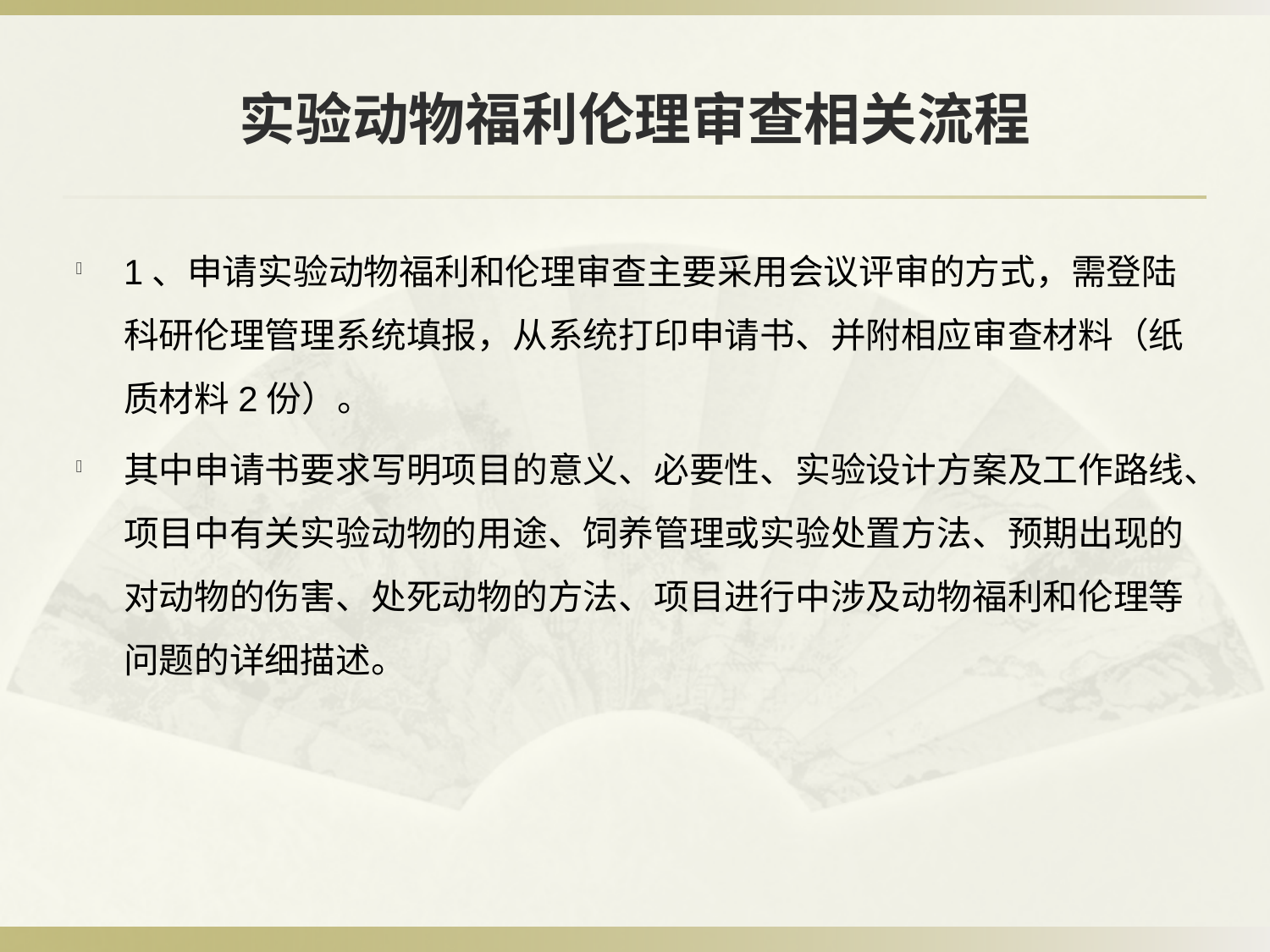

# 实验动物福利伦理审查相关流程
1、申请实验动物福利和伦理审查主要采用会议评审的方式，需登陆科研伦理管理系统填报，从系统打印申请书、并附相应审查材料（纸质材料2份）。
其中申请书要求写明项目的意义、必要性、实验设计方案及工作路线、项目中有关实验动物的用途、饲养管理或实验处置方法、预期出现的对动物的伤害、处死动物的方法、项目进行中涉及动物福利和伦理等问题的详细描述。